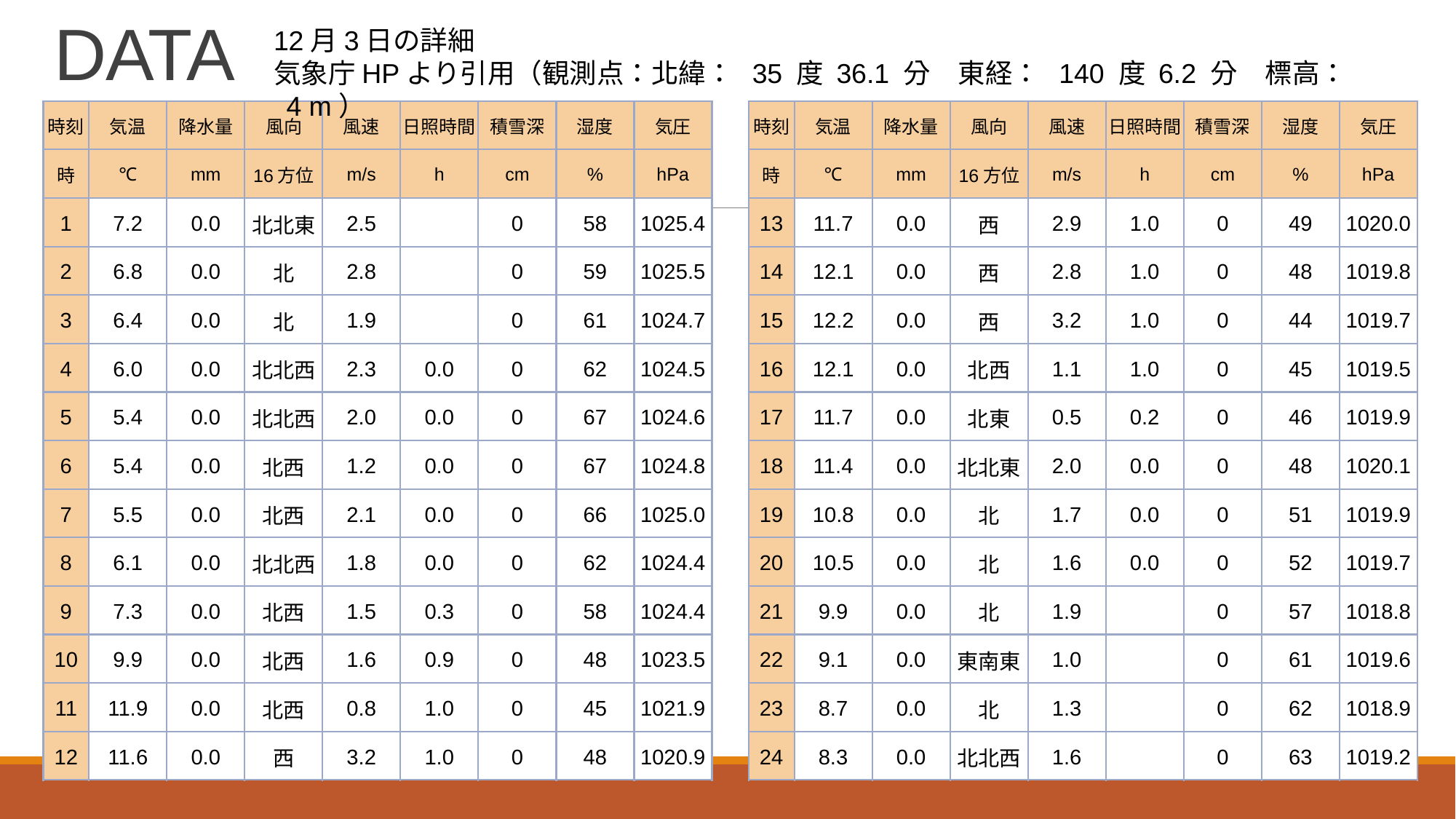

# DATA
12月3日の詳細
気象庁HPより引用（観測点：北緯：  35 度 36.1 分　東経：  140 度 6.2 分　標高： 4 m）
| 時刻 | 気温 | 降水量 | 風向 | 風速 | 日照時間 | 積雪深 | 湿度 | 気圧 |
| --- | --- | --- | --- | --- | --- | --- | --- | --- |
| 時 | ℃ | mm | 16方位 | m/s | h | cm | % | hPa |
| 1 | 7.2 | 0.0 | 北北東 | 2.5 |  | 0 | 58 | 1025.4 |
| 2 | 6.8 | 0.0 | 北 | 2.8 |  | 0 | 59 | 1025.5 |
| 3 | 6.4 | 0.0 | 北 | 1.9 |  | 0 | 61 | 1024.7 |
| 4 | 6.0 | 0.0 | 北北西 | 2.3 | 0.0 | 0 | 62 | 1024.5 |
| 5 | 5.4 | 0.0 | 北北西 | 2.0 | 0.0 | 0 | 67 | 1024.6 |
| 6 | 5.4 | 0.0 | 北西 | 1.2 | 0.0 | 0 | 67 | 1024.8 |
| 7 | 5.5 | 0.0 | 北西 | 2.1 | 0.0 | 0 | 66 | 1025.0 |
| 8 | 6.1 | 0.0 | 北北西 | 1.8 | 0.0 | 0 | 62 | 1024.4 |
| 9 | 7.3 | 0.0 | 北西 | 1.5 | 0.3 | 0 | 58 | 1024.4 |
| 10 | 9.9 | 0.0 | 北西 | 1.6 | 0.9 | 0 | 48 | 1023.5 |
| 11 | 11.9 | 0.0 | 北西 | 0.8 | 1.0 | 0 | 45 | 1021.9 |
| 12 | 11.6 | 0.0 | 西 | 3.2 | 1.0 | 0 | 48 | 1020.9 |
| 時刻 | 気温 | 降水量 | 風向 | 風速 | 日照時間 | 積雪深 | 湿度 | 気圧 |
| --- | --- | --- | --- | --- | --- | --- | --- | --- |
| 時 | ℃ | mm | 16方位 | m/s | h | cm | % | hPa |
| 13 | 11.7 | 0.0 | 西 | 2.9 | 1.0 | 0 | 49 | 1020.0 |
| 14 | 12.1 | 0.0 | 西 | 2.8 | 1.0 | 0 | 48 | 1019.8 |
| 15 | 12.2 | 0.0 | 西 | 3.2 | 1.0 | 0 | 44 | 1019.7 |
| 16 | 12.1 | 0.0 | 北西 | 1.1 | 1.0 | 0 | 45 | 1019.5 |
| 17 | 11.7 | 0.0 | 北東 | 0.5 | 0.2 | 0 | 46 | 1019.9 |
| 18 | 11.4 | 0.0 | 北北東 | 2.0 | 0.0 | 0 | 48 | 1020.1 |
| 19 | 10.8 | 0.0 | 北 | 1.7 | 0.0 | 0 | 51 | 1019.9 |
| 20 | 10.5 | 0.0 | 北 | 1.6 | 0.0 | 0 | 52 | 1019.7 |
| 21 | 9.9 | 0.0 | 北 | 1.9 |  | 0 | 57 | 1018.8 |
| 22 | 9.1 | 0.0 | 東南東 | 1.0 |  | 0 | 61 | 1019.6 |
| 23 | 8.7 | 0.0 | 北 | 1.3 |  | 0 | 62 | 1018.9 |
| 24 | 8.3 | 0.0 | 北北西 | 1.6 |  | 0 | 63 | 1019.2 |